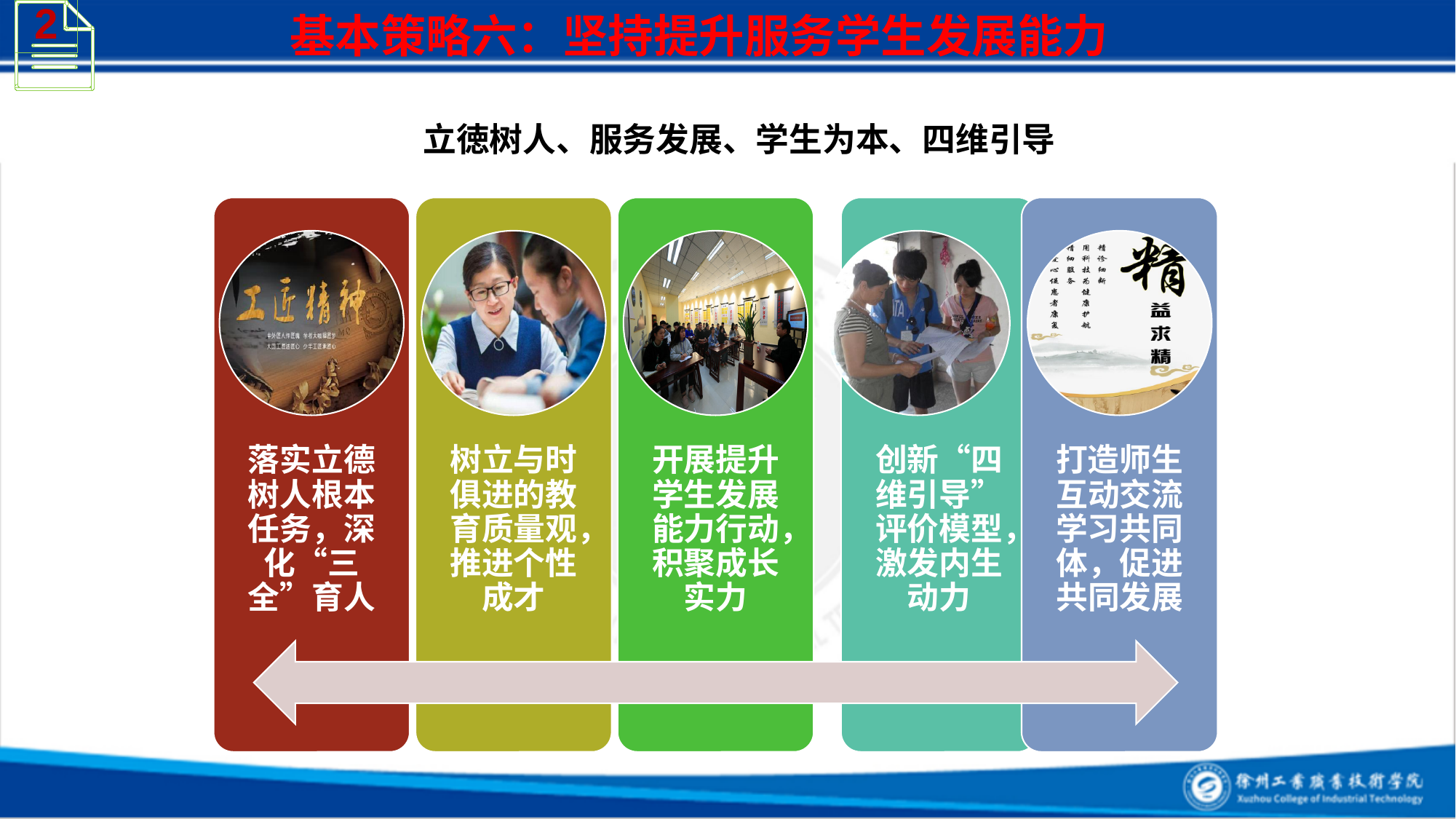

2
  基本策略六：坚持提升服务学生发展能力
立徳树人、服务发展、学生为本、四维引导
落实立德树人根本任务，深化“三全”育人
树立与时俱进的教育质量观，推进个性成才
开展提升学生发展能力行动，积聚成长实力
创新“四维引导”评价模型，激发内生动力
打造师生互动交流学习共同体，促进共同发展